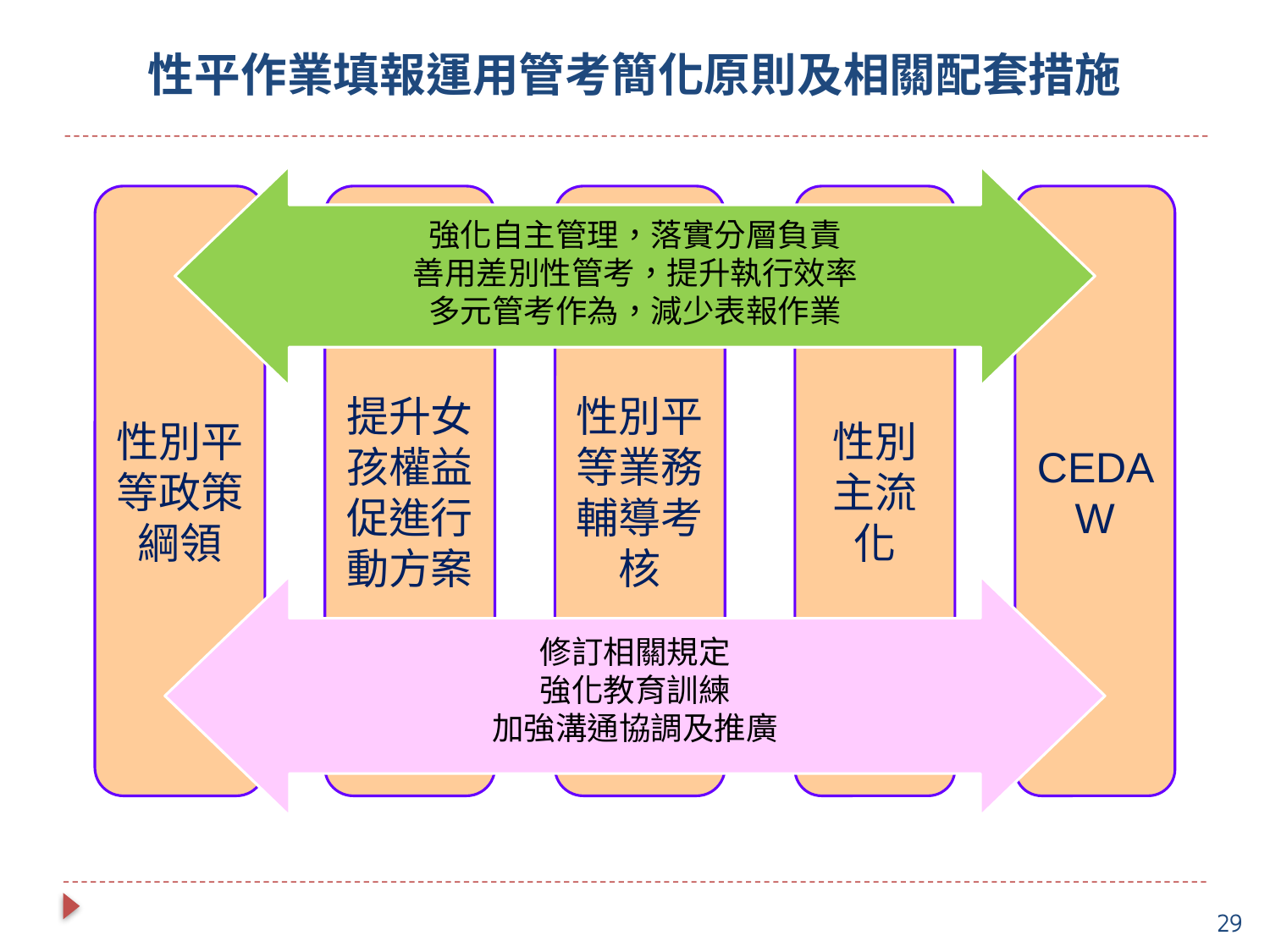

# 性平作業填報運用管考簡化原則及相關配套措施
強化自主管理，落實分層負責
善用差別性管考，提升執行效率
多元管考作為，減少表報作業

性別平等政策綱領
提升女孩權益促進行動方案
性別平等業務輔導考核
性別主流化
CEDAW
修訂相關規定
強化教育訓練
加強溝通協調及推廣

29